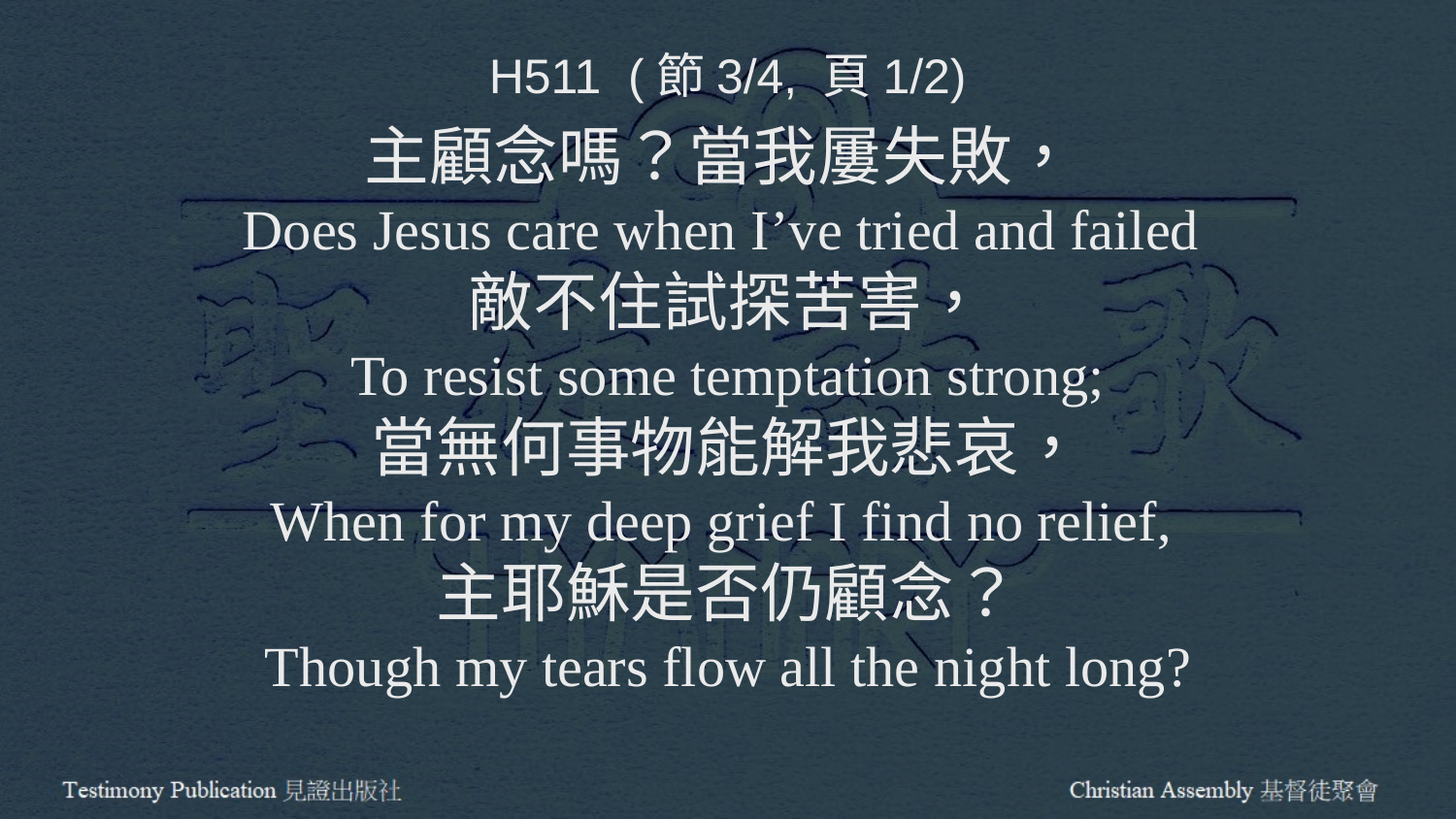

H511  (節3/4, 頁1/2)
主顧念嗎？當我屢失敗，
Does Jesus care when I’ve tried and failed
敵不住試探苦害，
To resist some temptation strong;
當無何事物能解我悲哀，
When for my deep grief I find no relief,
主耶穌是否仍顧念？
Though my tears flow all the night long?